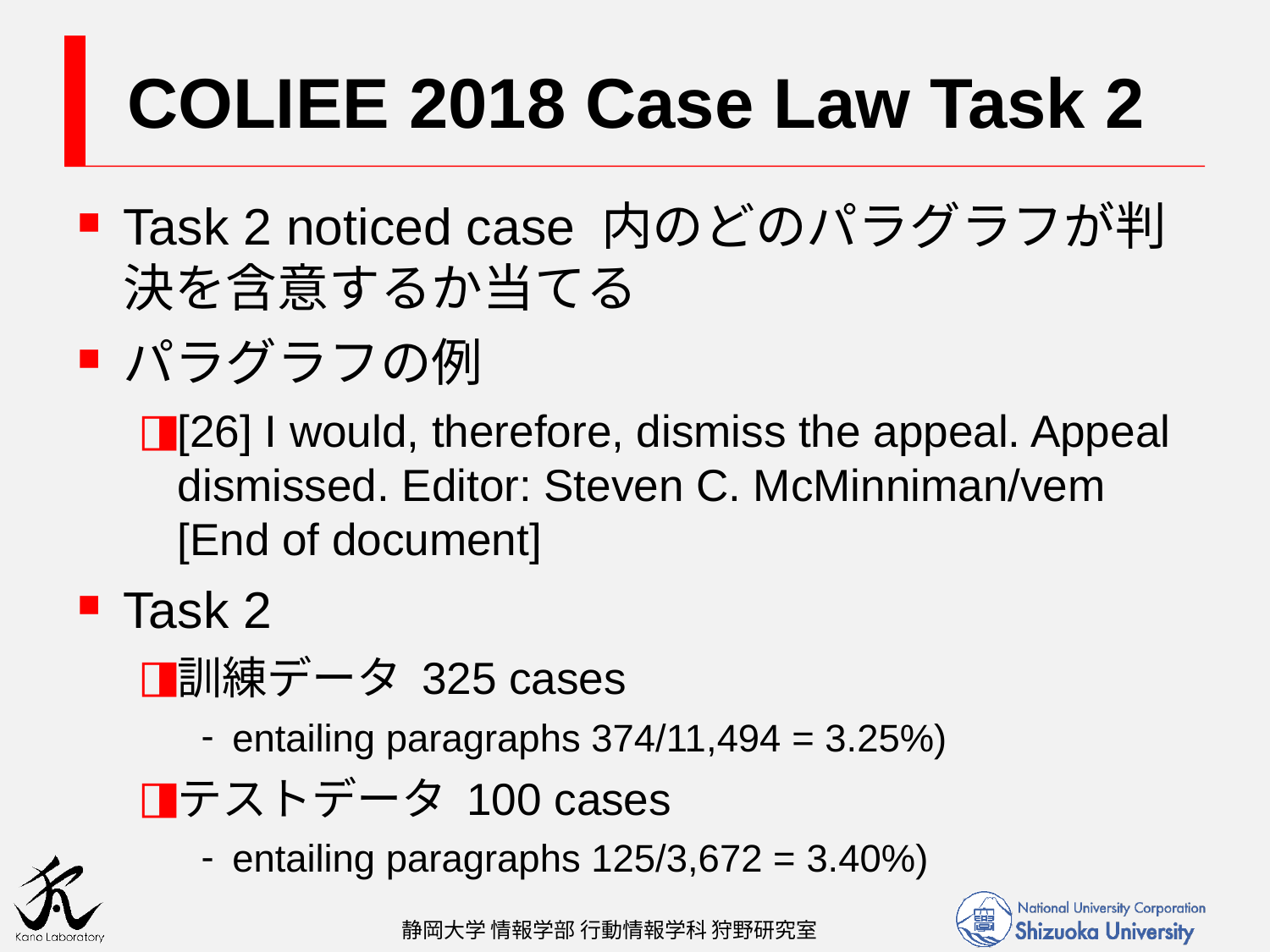

# COLIEE 2018 Case Law Task 2
Task 2 noticed case 内のどのパラグラフが判決を含意するか当てる
パラグラフの例
[26] I would, therefore, dismiss the appeal. Appeal dismissed. Editor: Steven C. McMinniman/vem [End of document]
Task 2
訓練データ 325 cases
entailing paragraphs 374/11,494 = 3.25%)
テストデータ 100 cases
entailing paragraphs 125/3,672 = 3.40%)